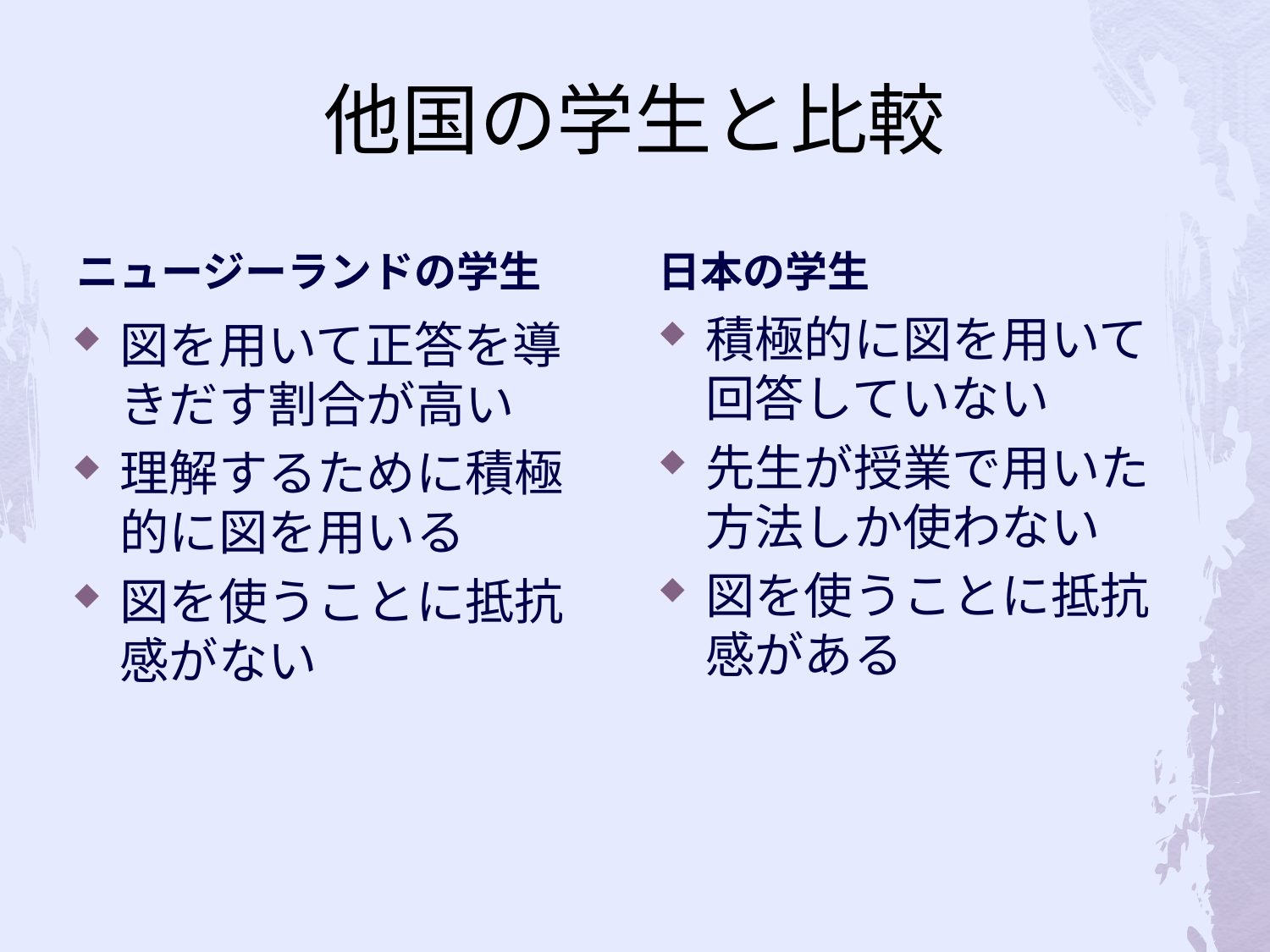

# 他国の学生と比較
ニュージーランドの学生
日本の学生
積極的に図を用いて回答していない
先生が授業で用いた方法しか使わない
図を使うことに抵抗感がある
図を用いて正答を導きだす割合が高い
理解するために積極的に図を用いる
図を使うことに抵抗感がない